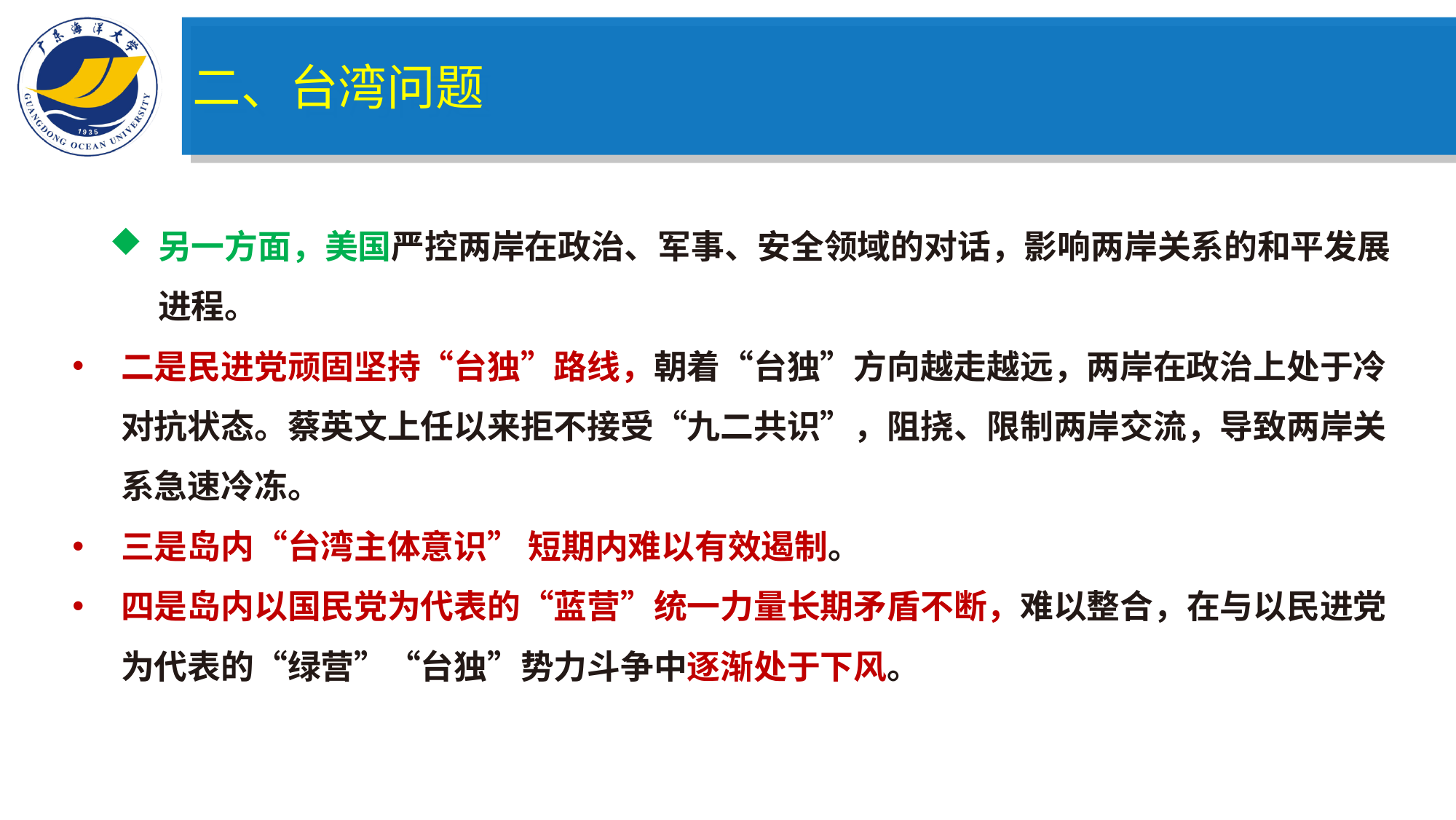

二、台湾问题
另一方面，美国严控两岸在政治、军事、安全领域的对话，影响两岸关系的和平发展进程。
二是民进党顽固坚持“台独”路线，朝着“台独”方向越走越远，两岸在政治上处于冷对抗状态。蔡英文上任以来拒不接受“九二共识”，阻挠、限制两岸交流，导致两岸关系急速冷冻。
三是岛内“台湾主体意识” 短期内难以有效遏制。
四是岛内以国民党为代表的“蓝营”统一力量长期矛盾不断，难以整合，在与以民进党为代表的“绿营”“台独”势力斗争中逐渐处于下风。